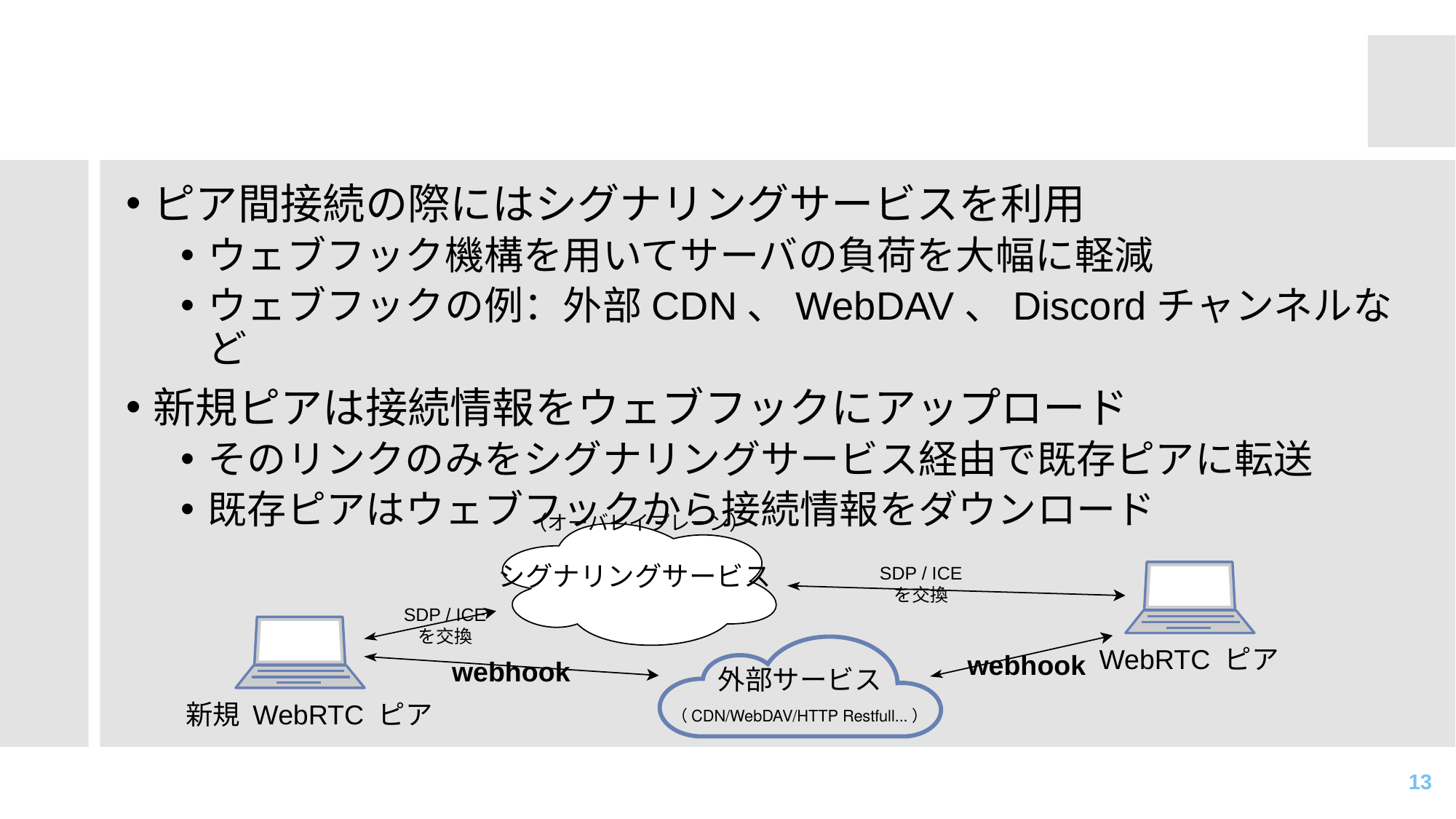

# ウェブフックを用いたシグナリング交換
ピア間接続の際にはシグナリングサービスを利用
ウェブフック機構を用いてサーバの負荷を大幅に軽減
ウェブフックの例：外部CDN、WebDAV、Discordチャンネルなど
新規ピアは接続情報をウェブフックにアップロード
そのリンクのみをシグナリングサービス経由で既存ピアに転送
既存ピアはウェブフックから接続情報をダウンロード

（オーバレイプレーン）

シグナリングサービス
SDP / ICE
を交換

SDP / ICE
を交換

WebRTC ピア

webhook
webhook

外部サービス
新規 WebRTC ピア

（CDN/WebDAV/HTTP Restfull...）
13